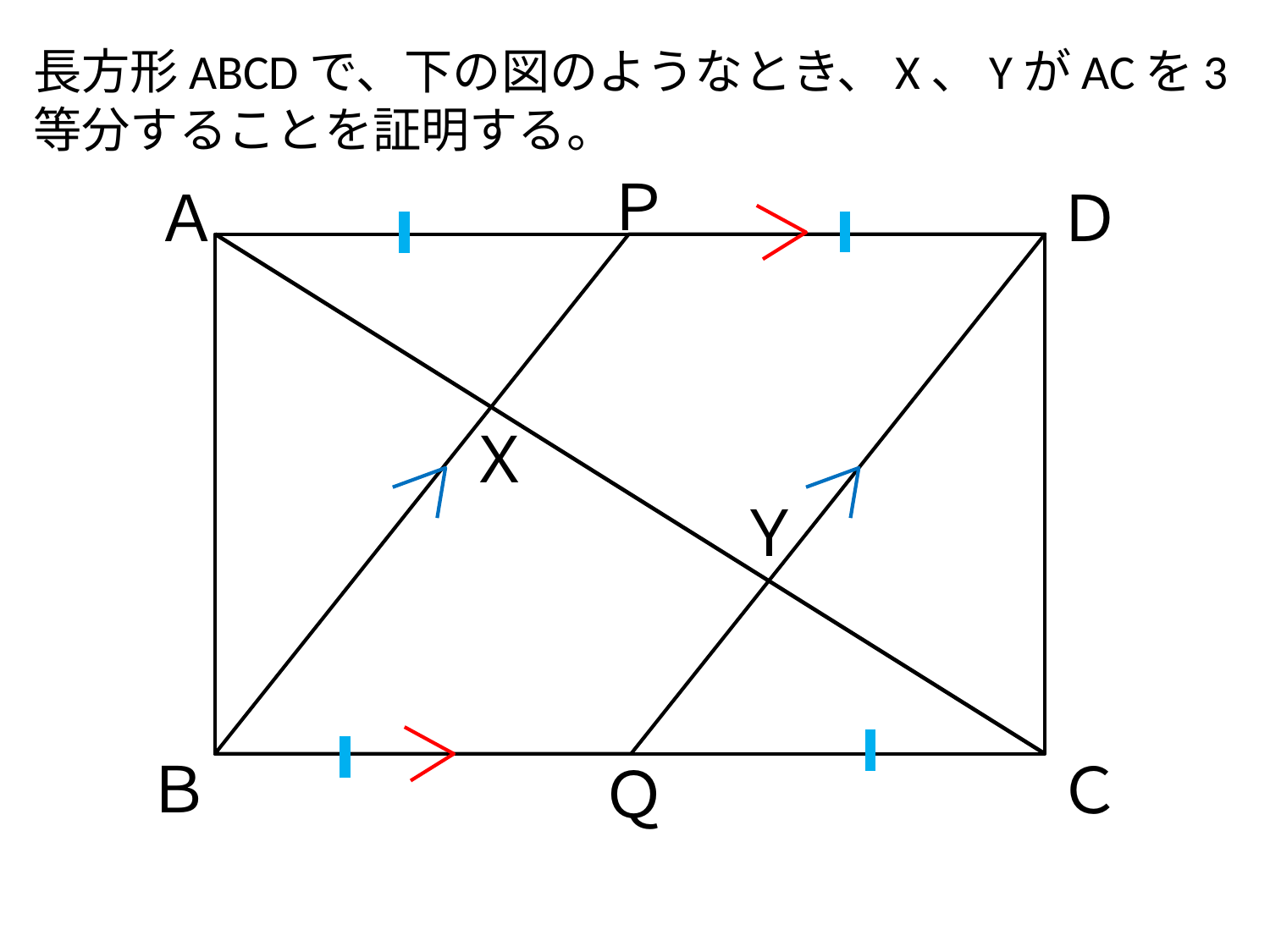

長方形ABCDで、下の図のようなとき、X、YがACを3等分することを証明する。
Ｐ
Ａ
Ｄ

Ｘ

Ｙ

Ｂ
Ｃ
Ｑ